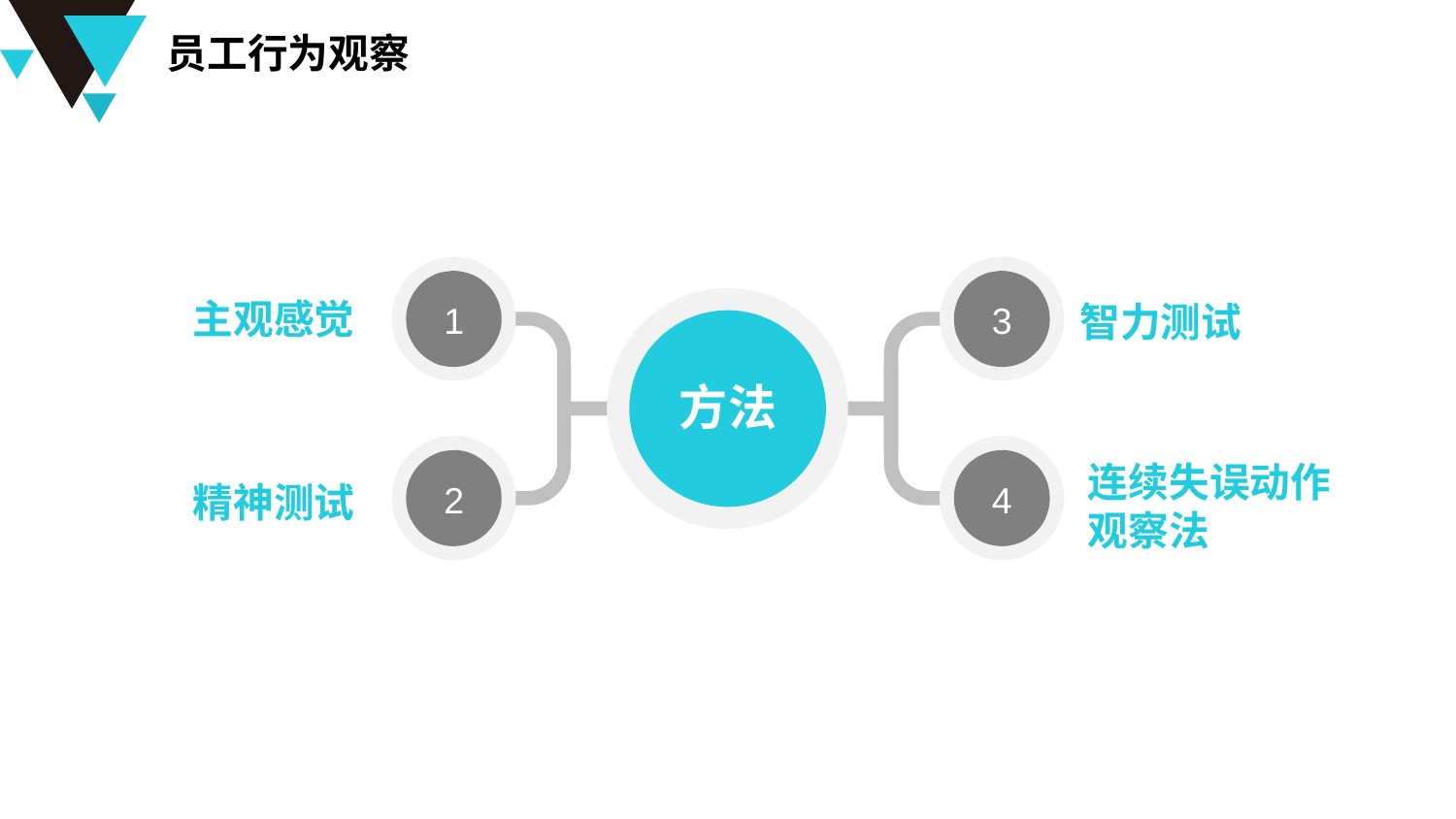

员工行为观察

1
3

2
4
主观感觉
智力测试
方法
连续失误动作观察法
精神测试